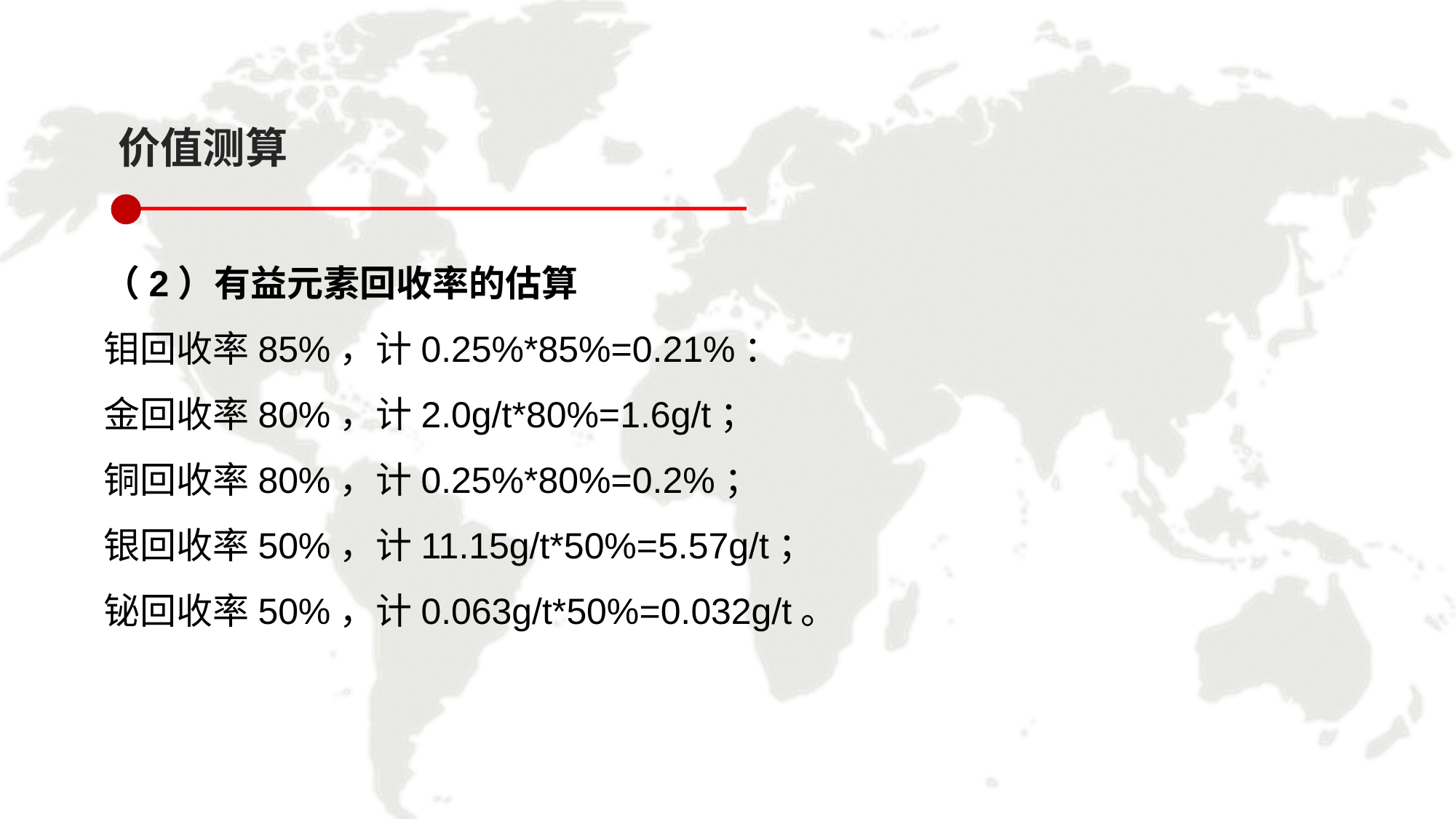

价值测算

（2）有益元素回收率的估算
钼回收率85%，计0.25%*85%=0.21%：
金回收率80%，计2.0g/t*80%=1.6g/t；
铜回收率80%，计0.25%*80%=0.2%；
银回收率50%，计11.15g/t*50%=5.57g/t；
铋回收率50%，计0.063g/t*50%=0.032g/t。